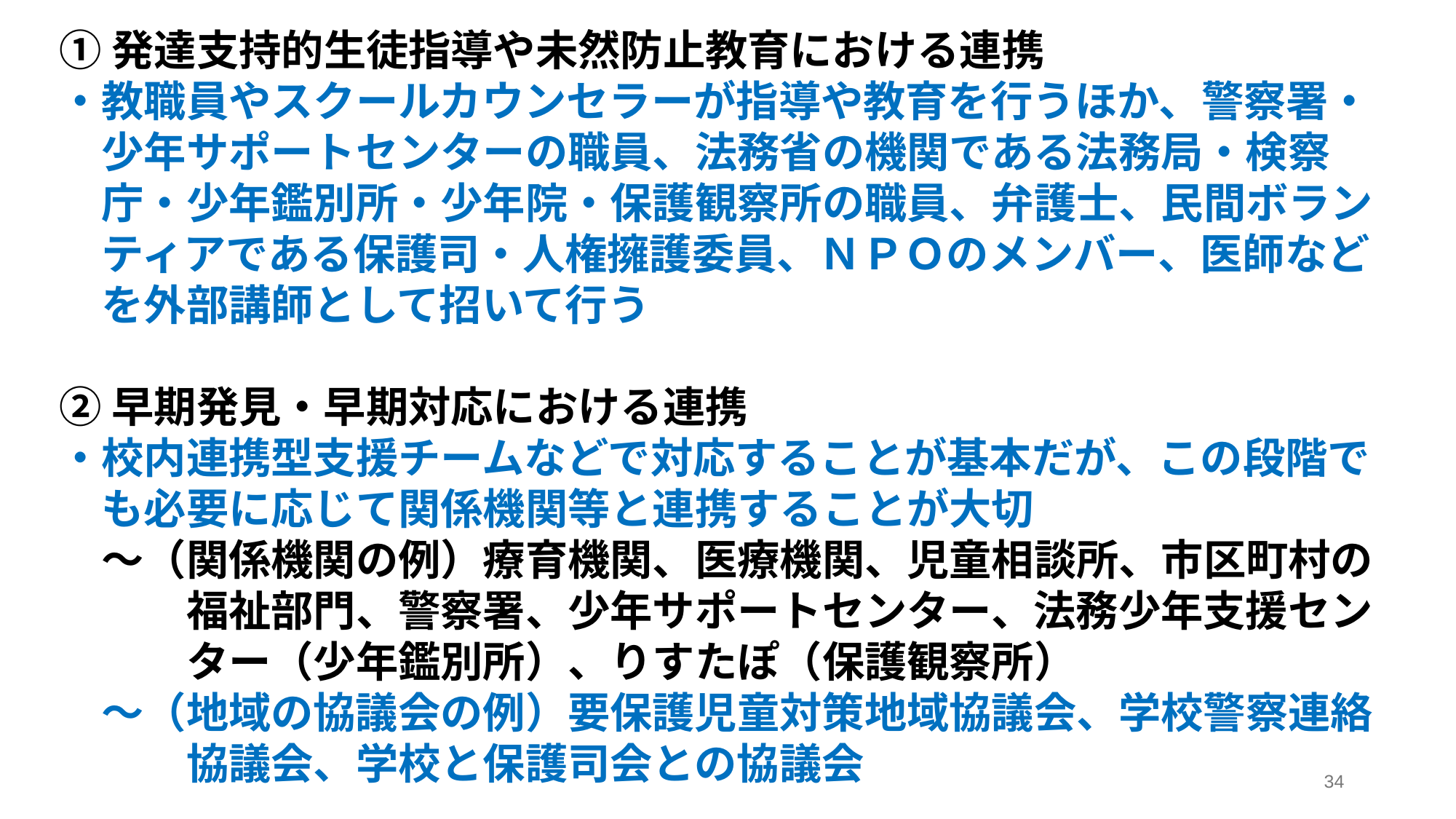

①発達支持的生徒指導や未然防止教育における連携
・教職員やスクールカウンセラーが指導や教育を行うほか、警察署・
　少年サポートセンターの職員、法務省の機関である法務局・検察
　庁・少年鑑別所・少年院・保護観察所の職員、弁護士、民間ボラン
　ティアである保護司・人権擁護委員、ＮＰＯのメンバー、医師など
　を外部講師として招いて行う

②早期発見・早期対応における連携
・校内連携型支援チームなどで対応することが基本だが、この段階で
　も必要に応じて関係機関等と連携することが大切
　～（関係機関の例）療育機関、医療機関、児童相談所、市区町村の
　　　福祉部門、警察署、少年サポートセンター、法務少年支援セン
　　　ター（少年鑑別所）、りすたぽ（保護観察所）
　～（地域の協議会の例）要保護児童対策地域協議会、学校警察連絡
　　　協議会、学校と保護司会との協議会
34